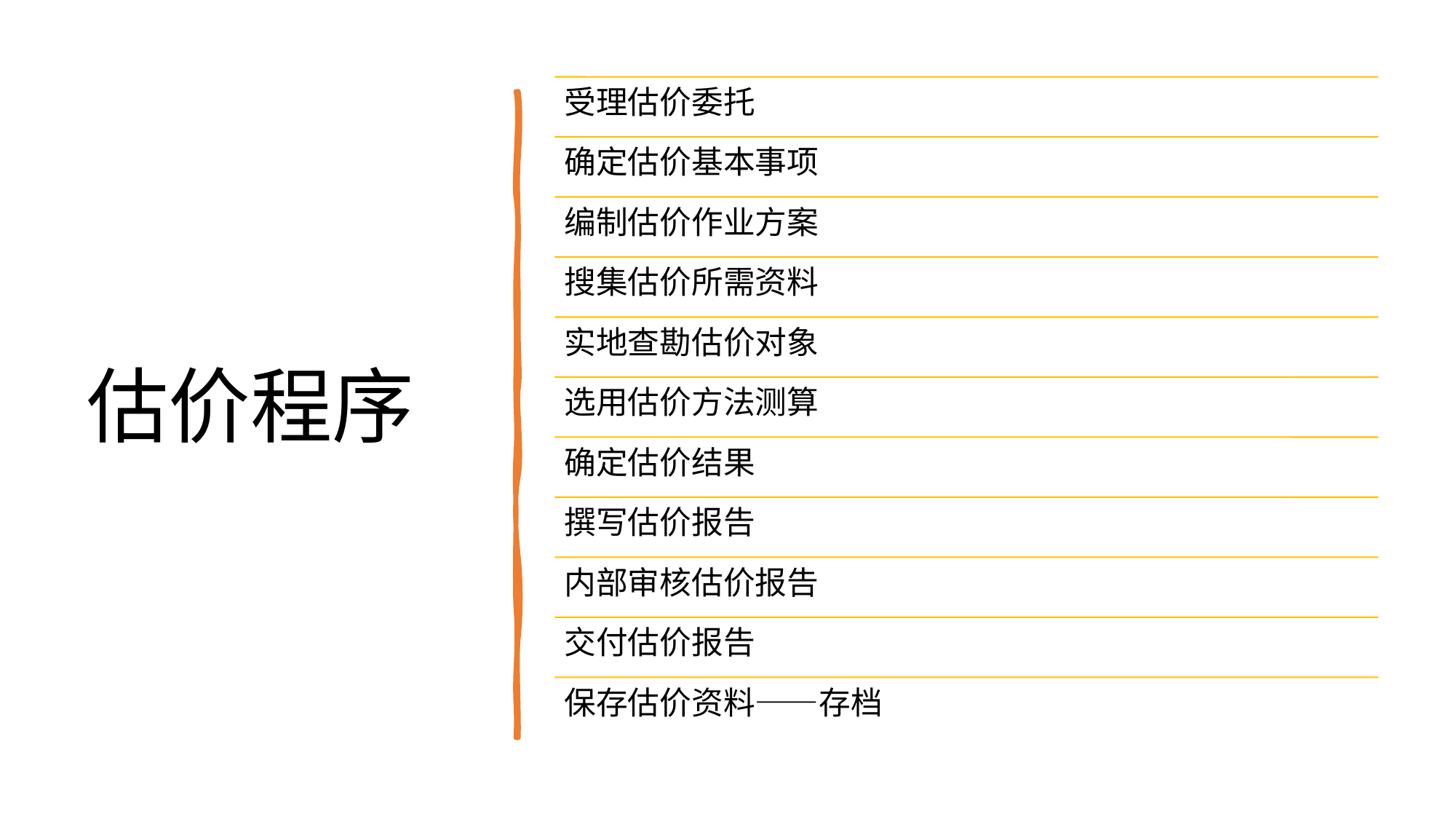

受理估价委托
确定估价基本事项
编制估价作业方案
搜集估价所需资料
实地查勘估价对象
选用估价方法测算
确定估价结果
撰写估价报告
内部审核估价报告
交付估价报告
保存估价资料——存档
# 估价程序